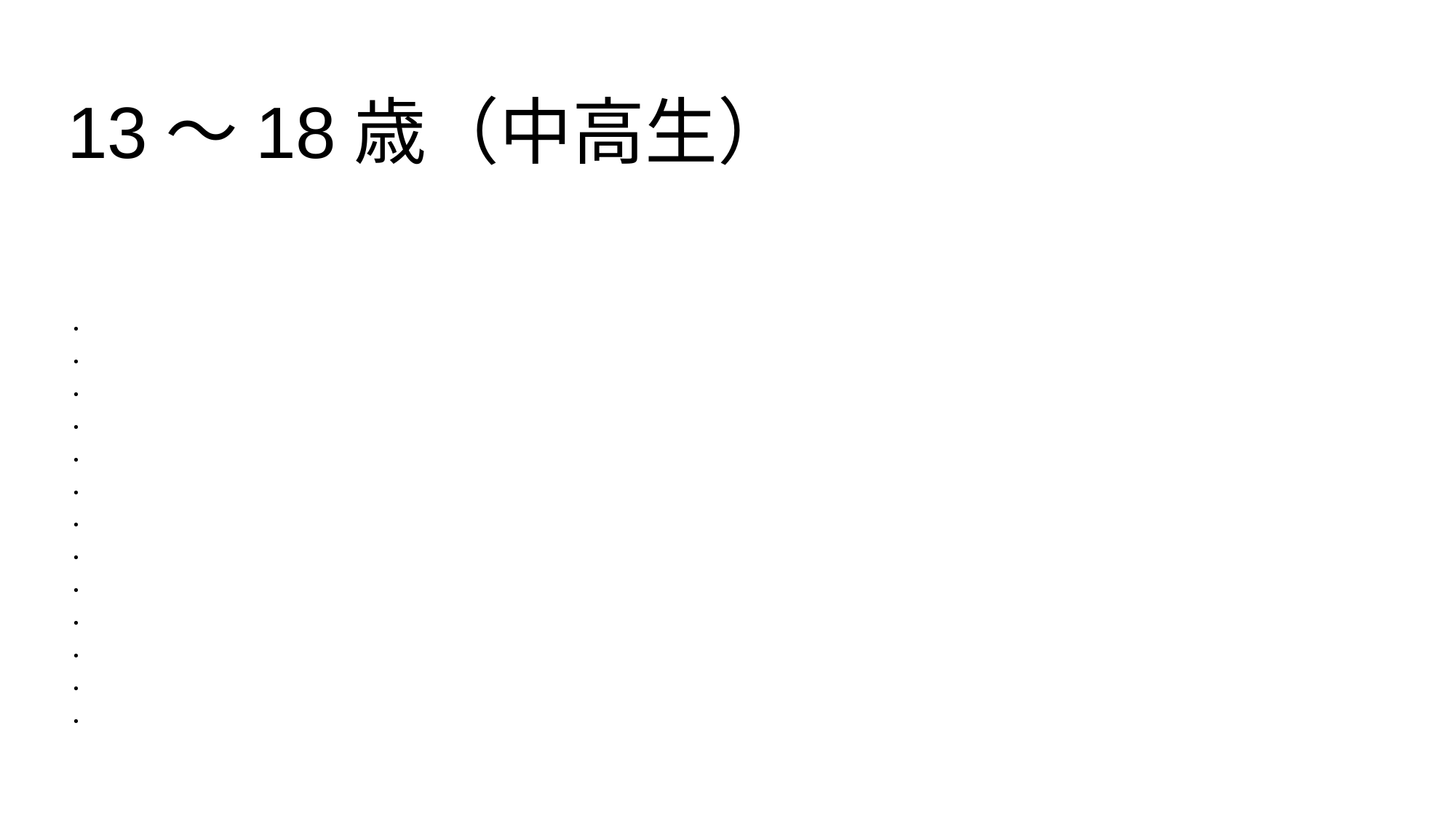

13～18歳（中高生）
・
・
・
・
・
・
・
・
・
・
・
・
・